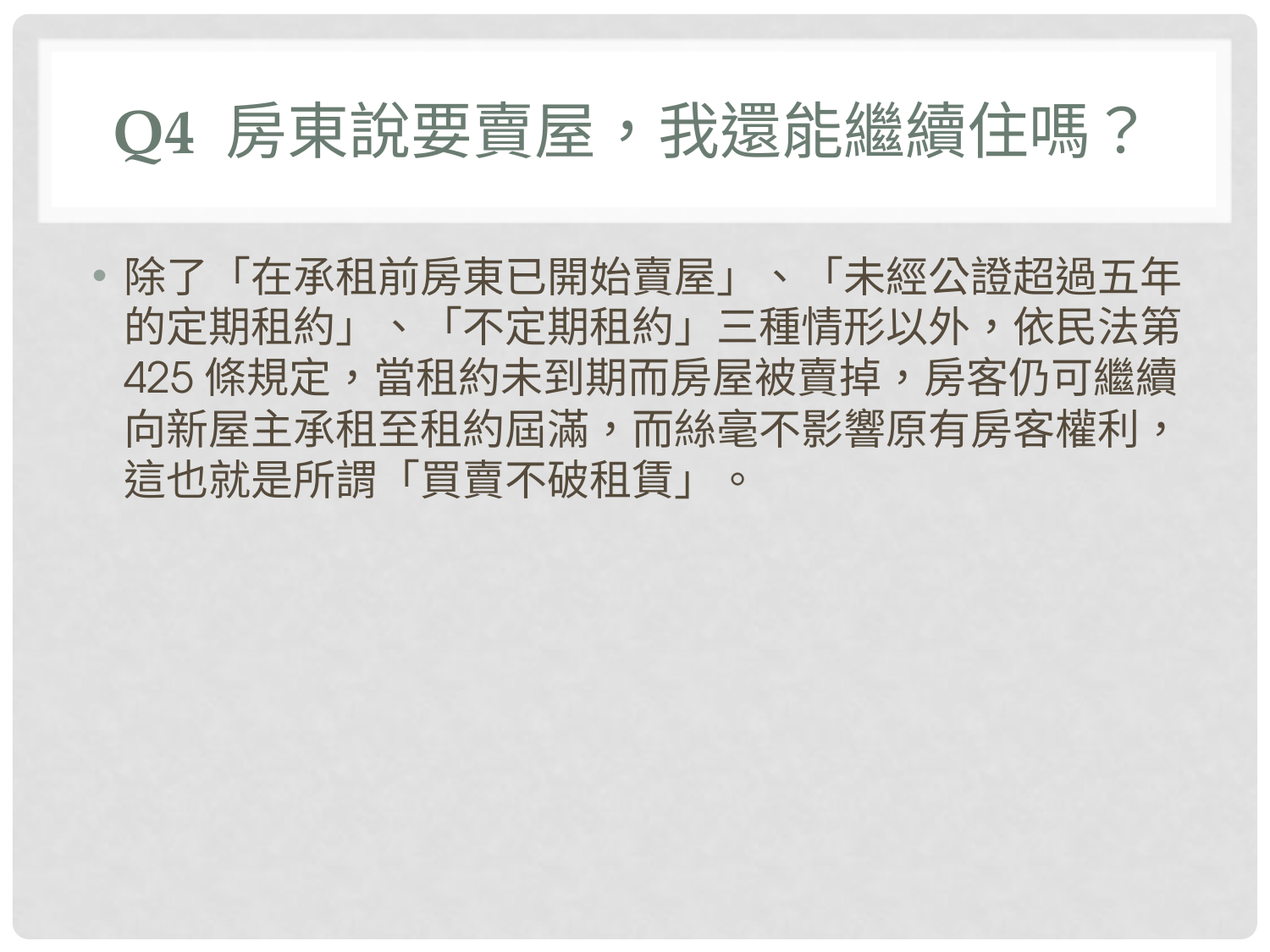

# q4 房東說要賣屋，我還能繼續住嗎？
除了「在承租前房東已開始賣屋」、「未經公證超過五年的定期租約」、「不定期租約」三種情形以外，依民法第425條規定，當租約未到期而房屋被賣掉，房客仍可繼續向新屋主承租至租約屆滿，而絲毫不影響原有房客權利，這也就是所謂「買賣不破租賃」。